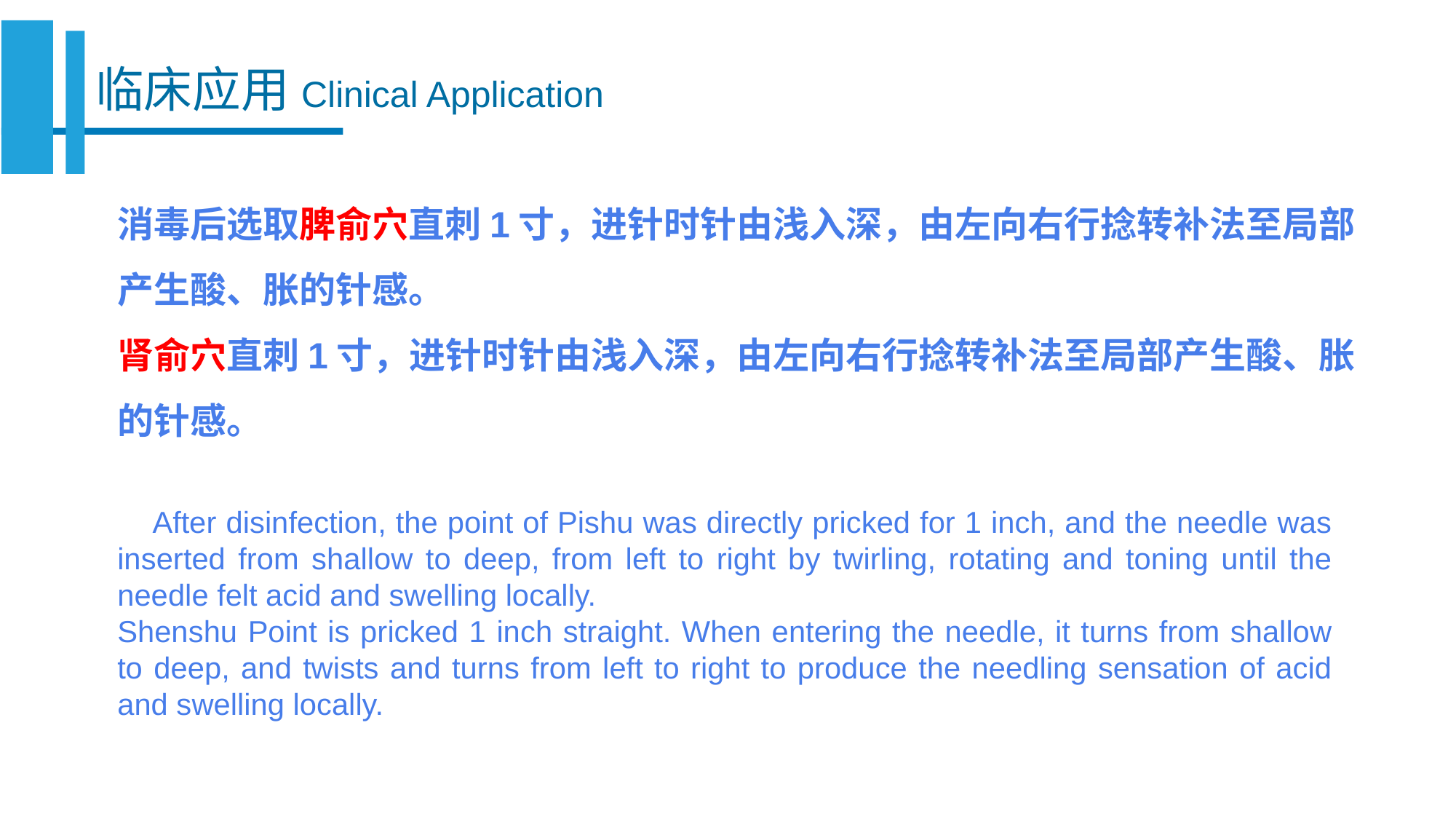

临床应用Clinical Application
消毒后选取脾俞穴直刺1寸，进针时针由浅入深，由左向右行捻转补法至局部产生酸、胀的针感。
肾俞穴直刺1寸，进针时针由浅入深，由左向右行捻转补法至局部产生酸、胀的针感。
    After disinfection, the point of Pishu was directly pricked for 1 inch, and the needle was inserted from shallow to deep, from left to right by twirling, rotating and toning until the needle felt acid and swelling locally.
Shenshu Point is pricked 1 inch straight. When entering the needle, it turns from shallow to deep, and twists and turns from left to right to produce the needling sensation of acid and swelling locally.